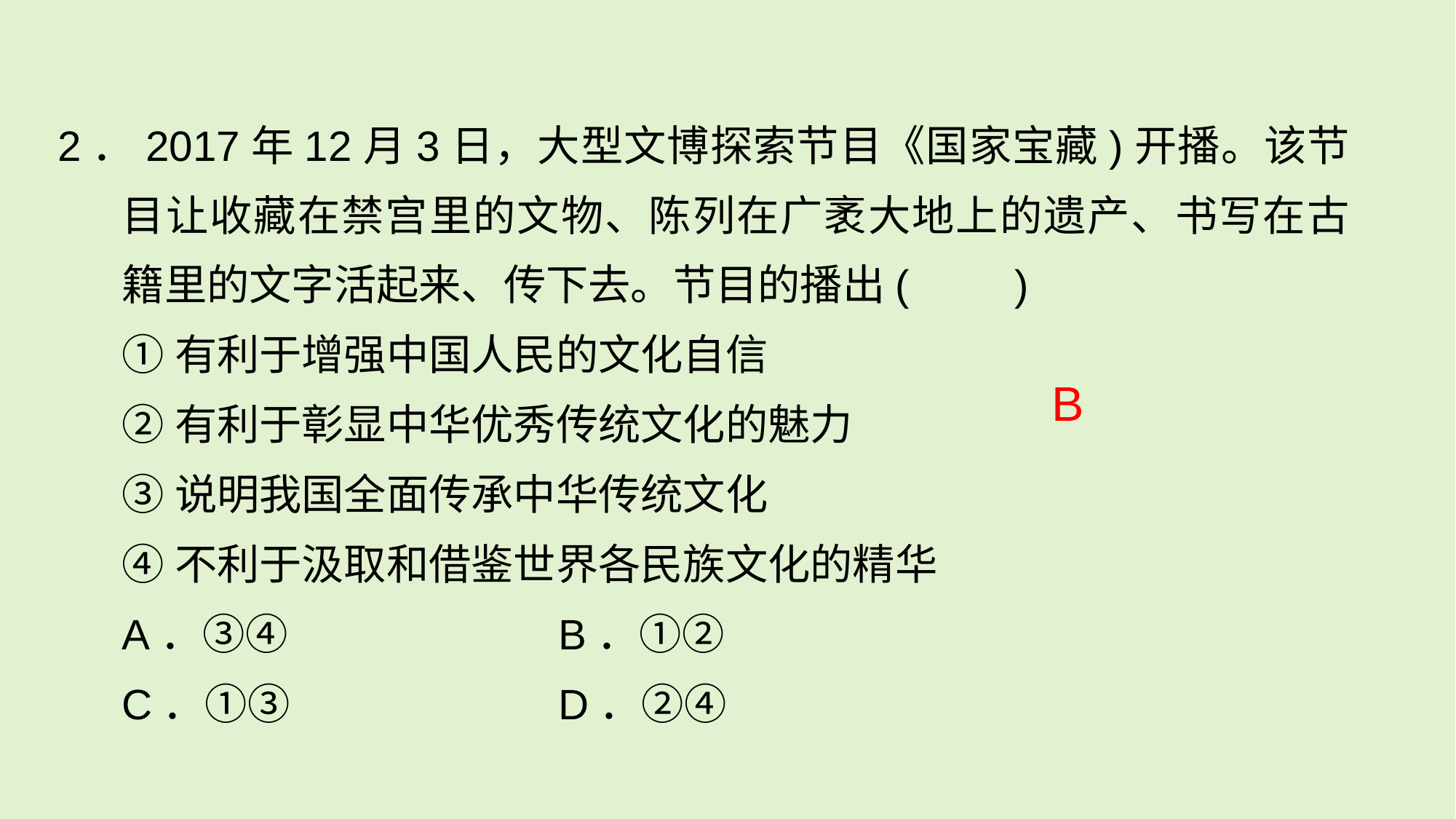

2．2017年12月3日，大型文博探索节目《国家宝藏)开播。该节目让收藏在禁宫里的文物、陈列在广袤大地上的遗产、书写在古籍里的文字活起来、传下去。节目的播出(　　)
	①有利于增强中国人民的文化自信
	②有利于彰显中华优秀传统文化的魅力
	③说明我国全面传承中华传统文化
	④不利于汲取和借鉴世界各民族文化的精华
	A．③④  			B．①②
	C．①③  			D．②④
B